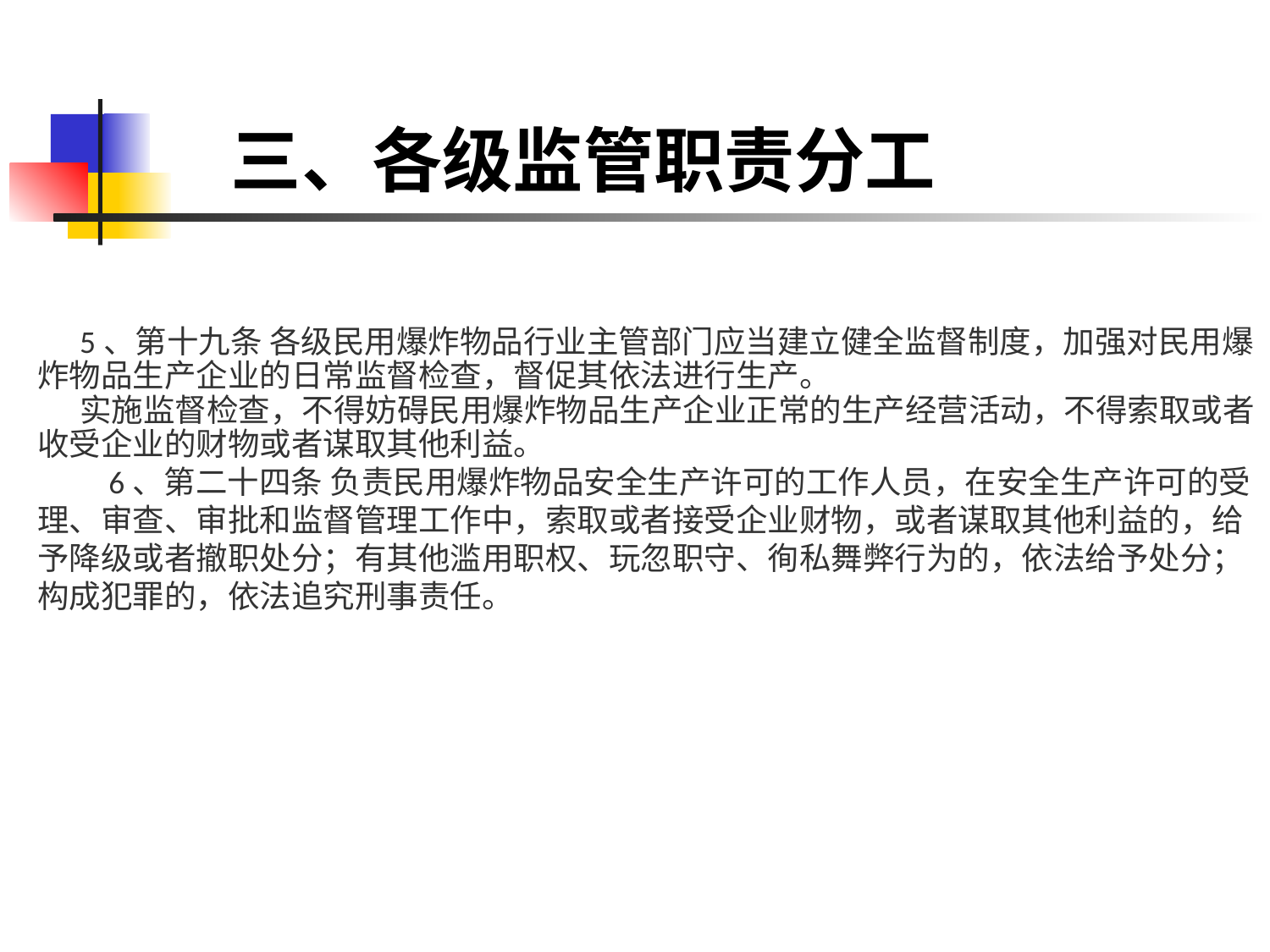

# 三、各级监管职责分工

5、第十九条 各级民用爆炸物品行业主管部门应当建立健全监督制度，加强对民用爆炸物品生产企业的日常监督检查，督促其依法进行生产。
实施监督检查，不得妨碍民用爆炸物品生产企业正常的生产经营活动，不得索取或者收受企业的财物或者谋取其他利益。
    6、第二十四条 负责民用爆炸物品安全生产许可的工作人员，在安全生产许可的受理、审查、审批和监督管理工作中，索取或者接受企业财物，或者谋取其他利益的，给予降级或者撤职处分；有其他滥用职权、玩忽职守、徇私舞弊行为的，依法给予处分；构成犯罪的，依法追究刑事责任。